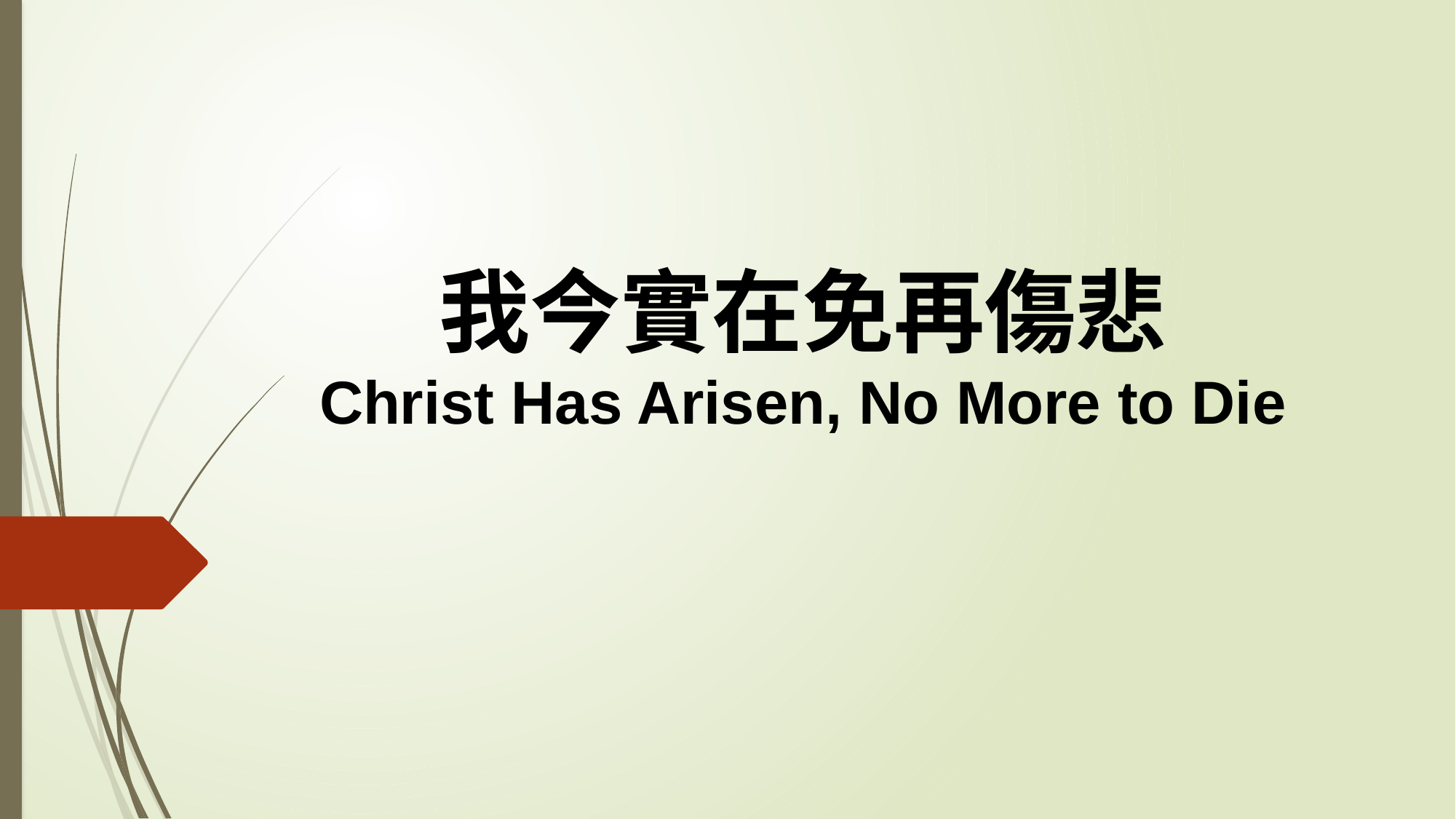

# 我今實在免再傷悲 Christ Has Arisen, No More to Die